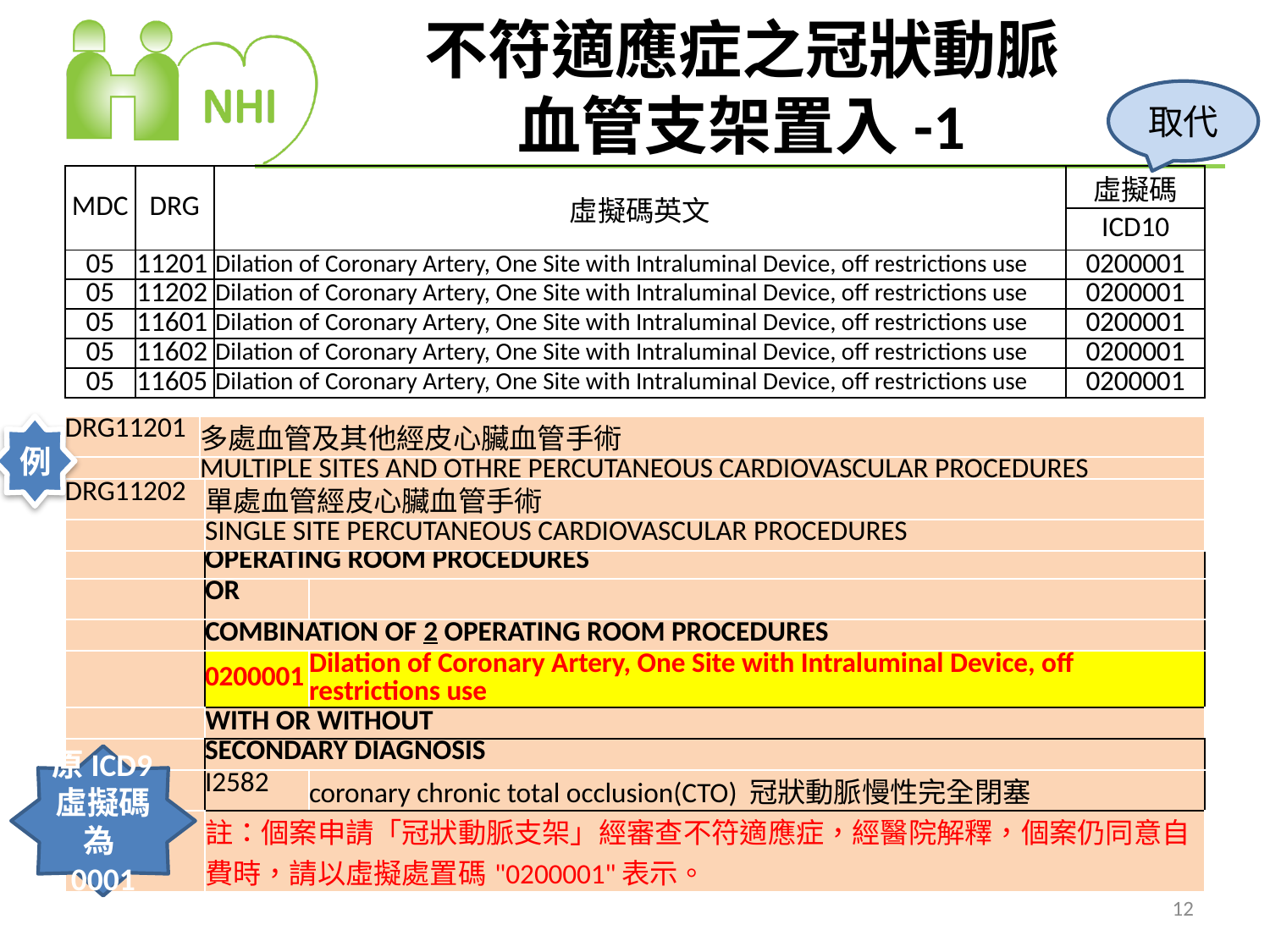

# 不符適應症之冠狀動脈 血管支架置入-1
取代
| MDC | DRG | 虛擬碼英文 | 虛擬碼 |
| --- | --- | --- | --- |
|  |  |  | ICD10 |
| 05 | 11201 | Dilation of Coronary Artery, One Site with Intraluminal Device, off restrictions use | 0200001 |
| 05 | 11202 | Dilation of Coronary Artery, One Site with Intraluminal Device, off restrictions use | 0200001 |
| 05 | 11601 | Dilation of Coronary Artery, One Site with Intraluminal Device, off restrictions use | 0200001 |
| 05 | 11602 | Dilation of Coronary Artery, One Site with Intraluminal Device, off restrictions use | 0200001 |
| 05 | 11605 | Dilation of Coronary Artery, One Site with Intraluminal Device, off restrictions use | 0200001 |
例
| DRG11201 | 多處血管及其他經皮心臟血管手術 |
| --- | --- |
|  | MULTIPLE SITES AND OTHRE PERCUTANEOUS CARDIOVASCULAR PROCEDURES |
| DRG11202 | 單處血管經皮心臟血管手術 |
| --- | --- |
|  | SINGLE SITE PERCUTANEOUS CARDIOVASCULAR PROCEDURES |
|  | OPERATING ROOM PROCEDURES |  |
| --- | --- | --- |
|  | OR |  |
|  | COMBINATION OF 2 OPERATING ROOM PROCEDURES |  |
|  | 0200001 | Dilation of Coronary Artery, One Site with Intraluminal Device, off restrictions use |
|  | WITH OR WITHOUT |  |
|  | SECONDARY DIAGNOSIS |  |
|  | I2582 | coronary chronic total occlusion(CTO) 冠狀動脈慢性完全閉塞 |
|  | 註：個案申請「冠狀動脈支架」經審查不符適應症，經醫院解釋，個案仍同意自費時，請以虛擬處置碼"0200001"表示。 |  |
原ICD9虛擬碼為0001
12